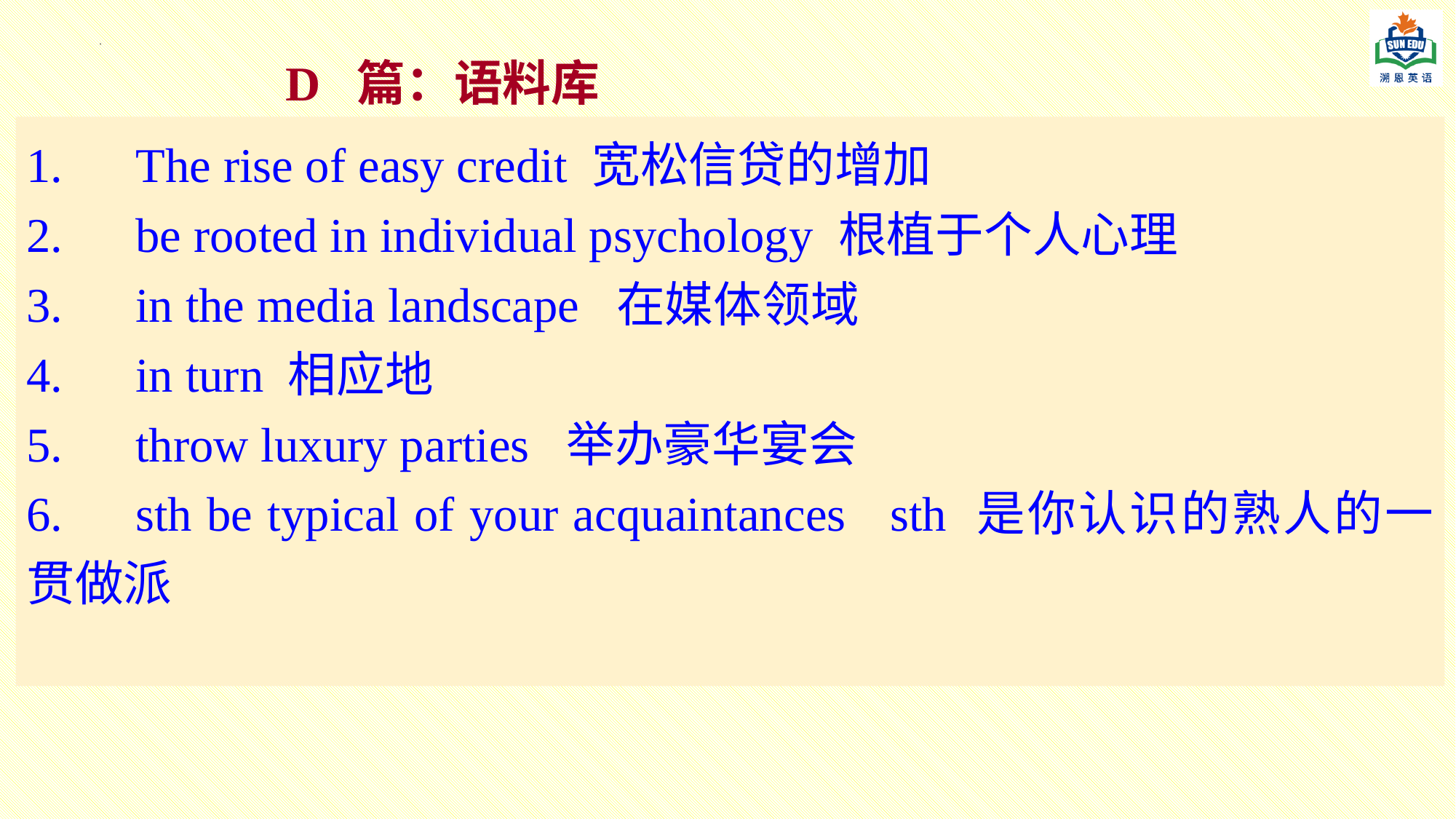

D  篇：语料库
1.	The rise of easy credit 宽松信贷的增加
2.	be rooted in individual psychology 根植于个人心理
3.	in the media landscape  在媒体领域
4.	in turn 相应地
5.	throw luxury parties  举办豪华宴会
6.	sth be typical of your acquaintances   sth 是你认识的熟人的一贯做派